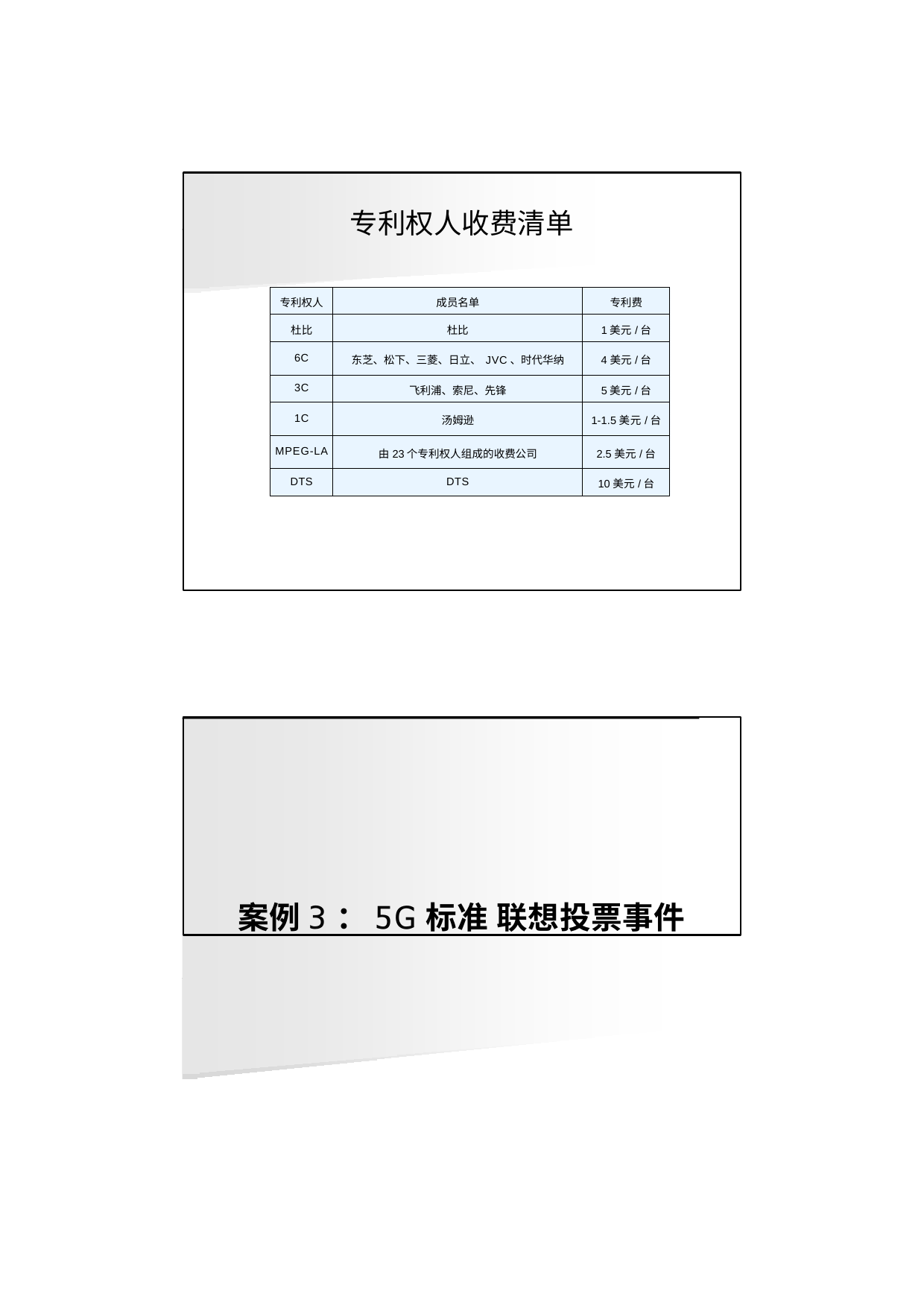

专利权人收费清单
| 专利权人 | 成员名单 | 专利费 |
| --- | --- | --- |
| 杜比 | 杜比 | 1美元/台 |
| 6C | 东芝、松下、三菱、日立、JVC、时代华纳 | 4美元/台 |
| 3C | 飞利浦、索尼、先锋 | 5美元/台 |
| 1C | 汤姆逊 | 1-1.5美元/台 |
| MPEG-LA | 由23个专利权人组成的收费公司 | 2.5美元/台 |
| DTS | DTS | 10美元/台 |

案例3：5G标准 联想投票事件